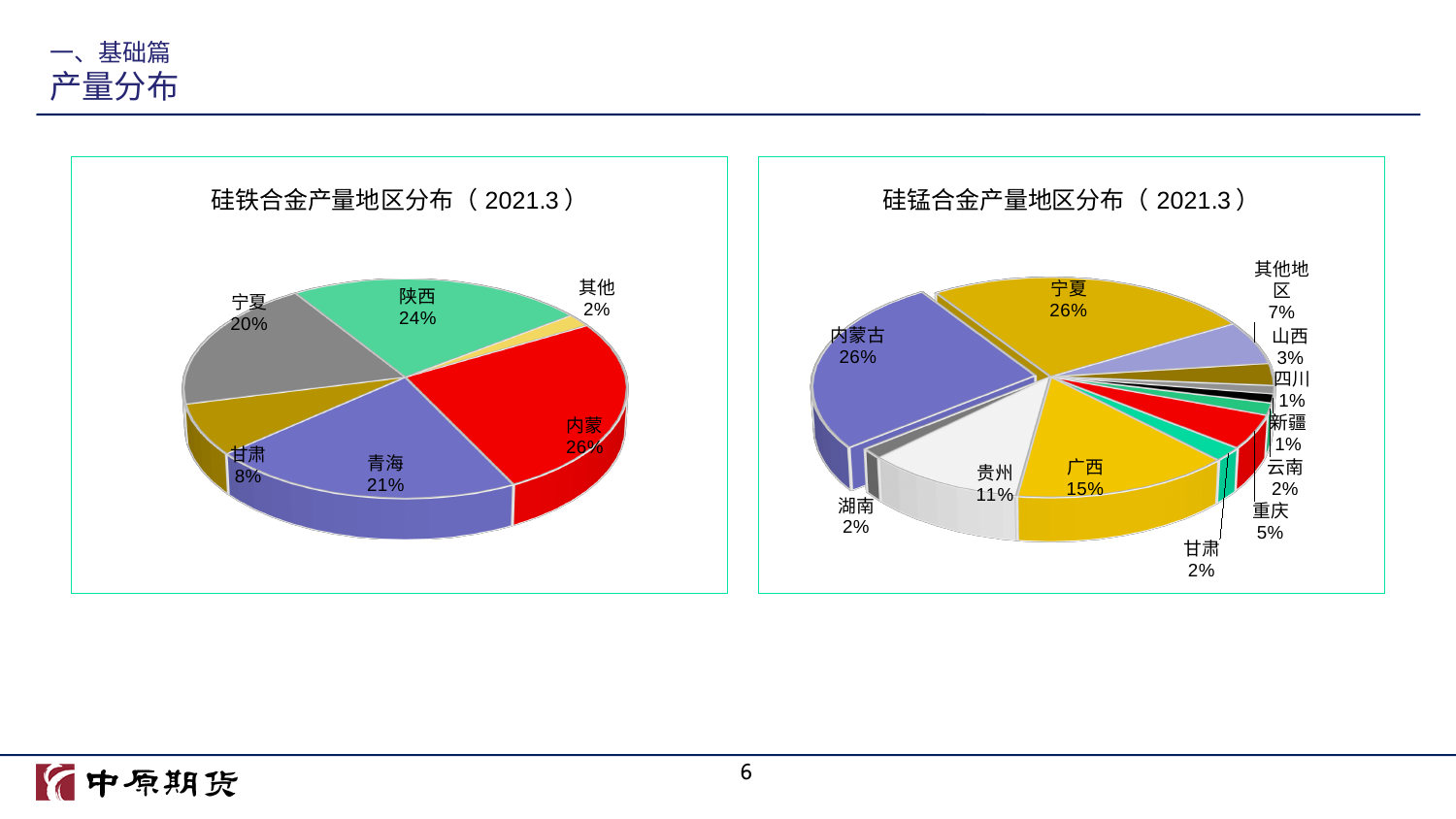

# 一、基础篇 产量分布

[unsupported chart]

[unsupported chart]

6